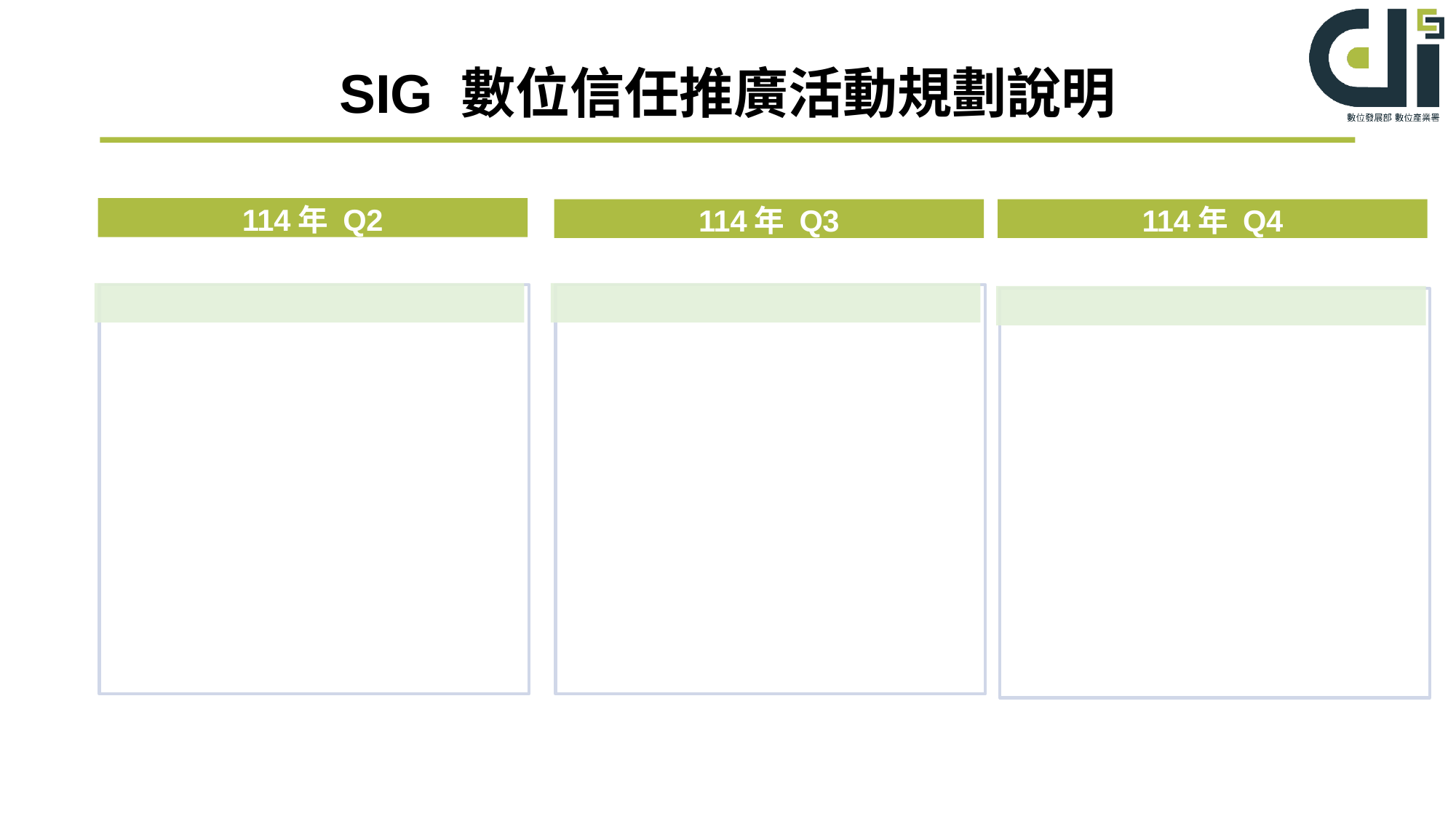

# SIG 數位信任推廣活動規劃說明
114年 Q2
114年 Q4
114年 Q3